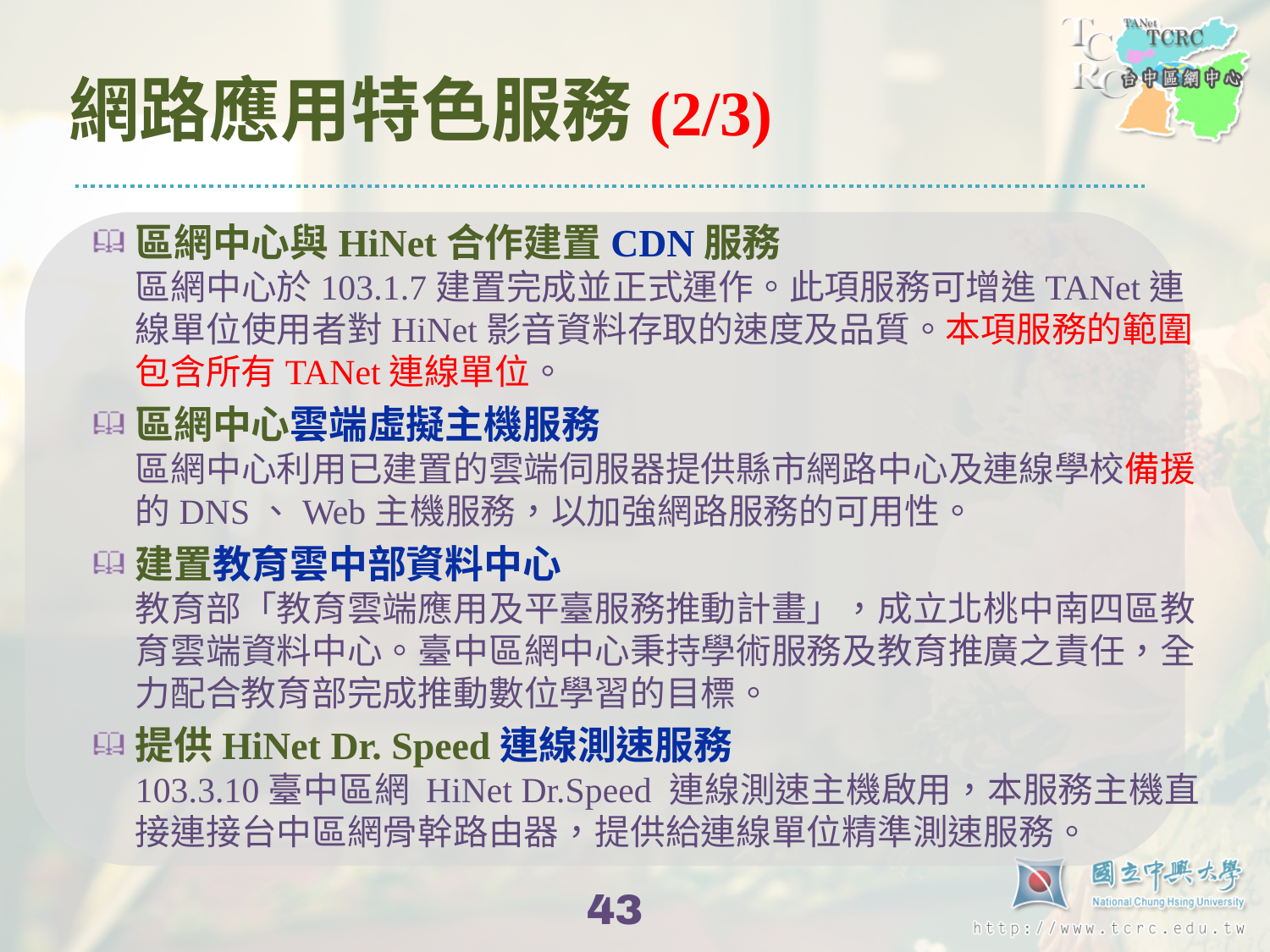

# 網路應用特色服務(2/3)
區網中心與HiNet合作建置CDN服務
區網中心於103.1.7建置完成並正式運作。此項服務可增進TANet連線單位使用者對HiNet影音資料存取的速度及品質。本項服務的範圍包含所有TANet連線單位。
區網中心雲端虛擬主機服務
區網中心利用已建置的雲端伺服器提供縣市網路中心及連線學校備援的DNS、Web主機服務，以加強網路服務的可用性。
建置教育雲中部資料中心
教育部「教育雲端應用及平臺服務推動計畫」，成立北桃中南四區教育雲端資料中心。臺中區網中心秉持學術服務及教育推廣之責任，全力配合教育部完成推動數位學習的目標。
提供HiNet Dr. Speed連線測速服務
103.3.10臺中區網 HiNet Dr.Speed 連線測速主機啟用，本服務主機直接連接台中區網骨幹路由器，提供給連線單位精準測速服務。